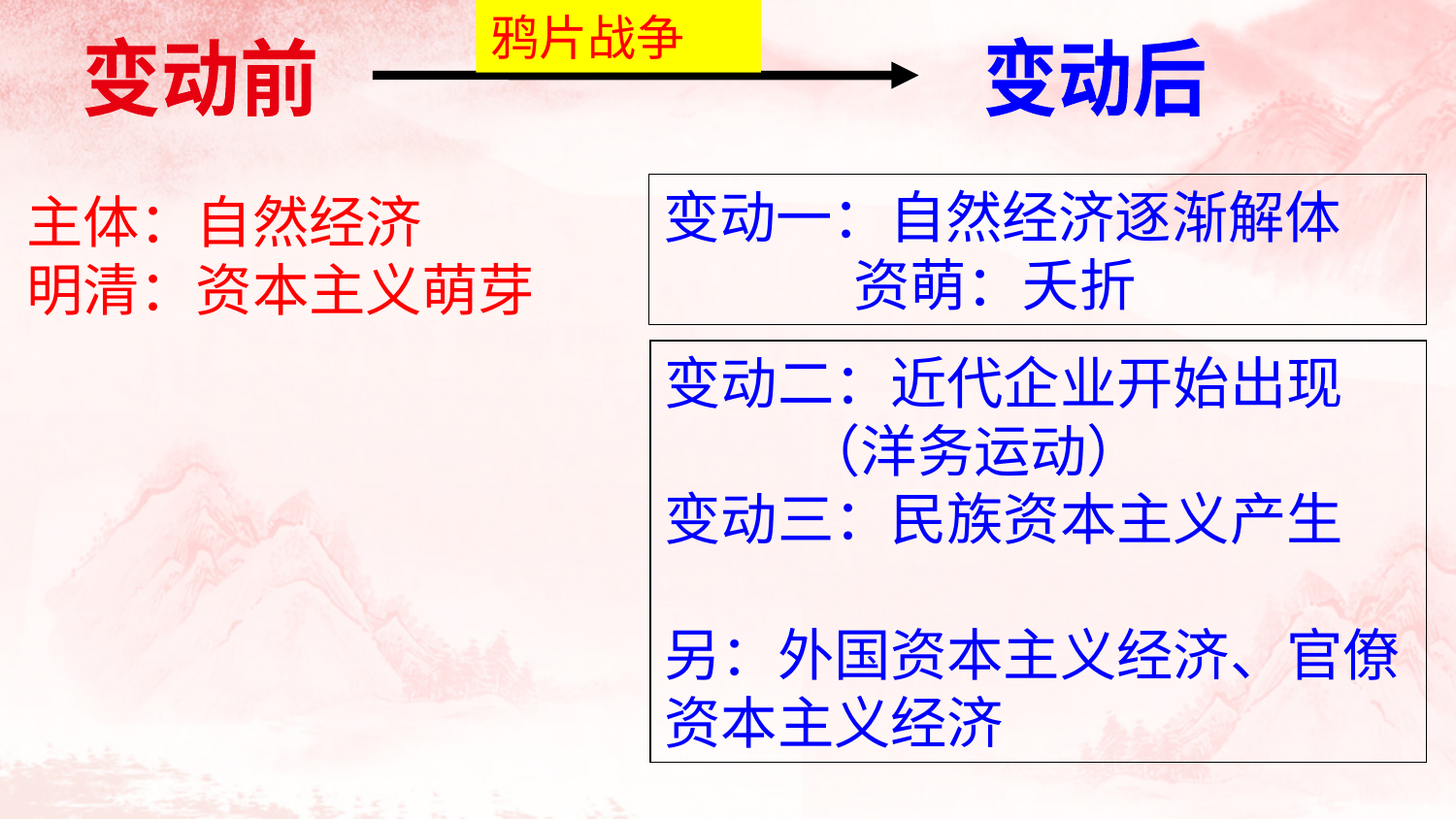

鸦片战争
变动前
变动后

变动一：自然经济逐渐解体
              资萌：夭折
主体：自然经济
明清：资本主义萌芽
变动二：近代企业开始出现
          （洋务运动）
变动三：民族资本主义产生

另：外国资本主义经济、官僚资本主义经济